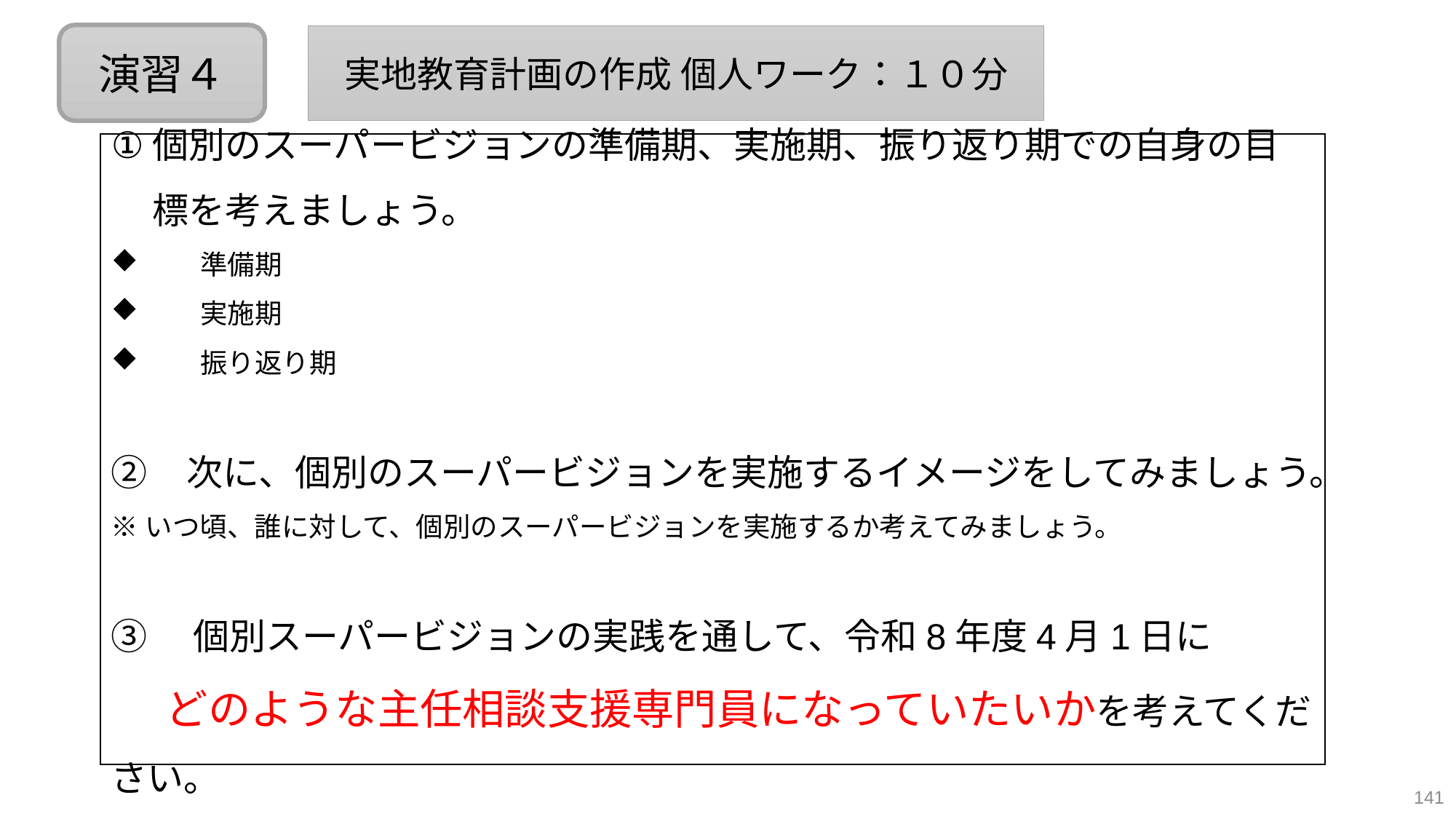

演習４
実地教育計画の作成 個人ワーク：１０分
個別のスーパービジョンの準備期、実施期、振り返り期での自身の目標を考えましょう。
　　準備期
　　実施期
　　振り返り期

②　次に、個別のスーパービジョンを実施するイメージをしてみましょう。
※いつ頃、誰に対して、個別のスーパービジョンを実施するか考えてみましょう。

③　個別スーパービジョンの実践を通して、令和8年度4月1日に
　　どのような主任相談支援専門員になっていたいかを考えてください。
141